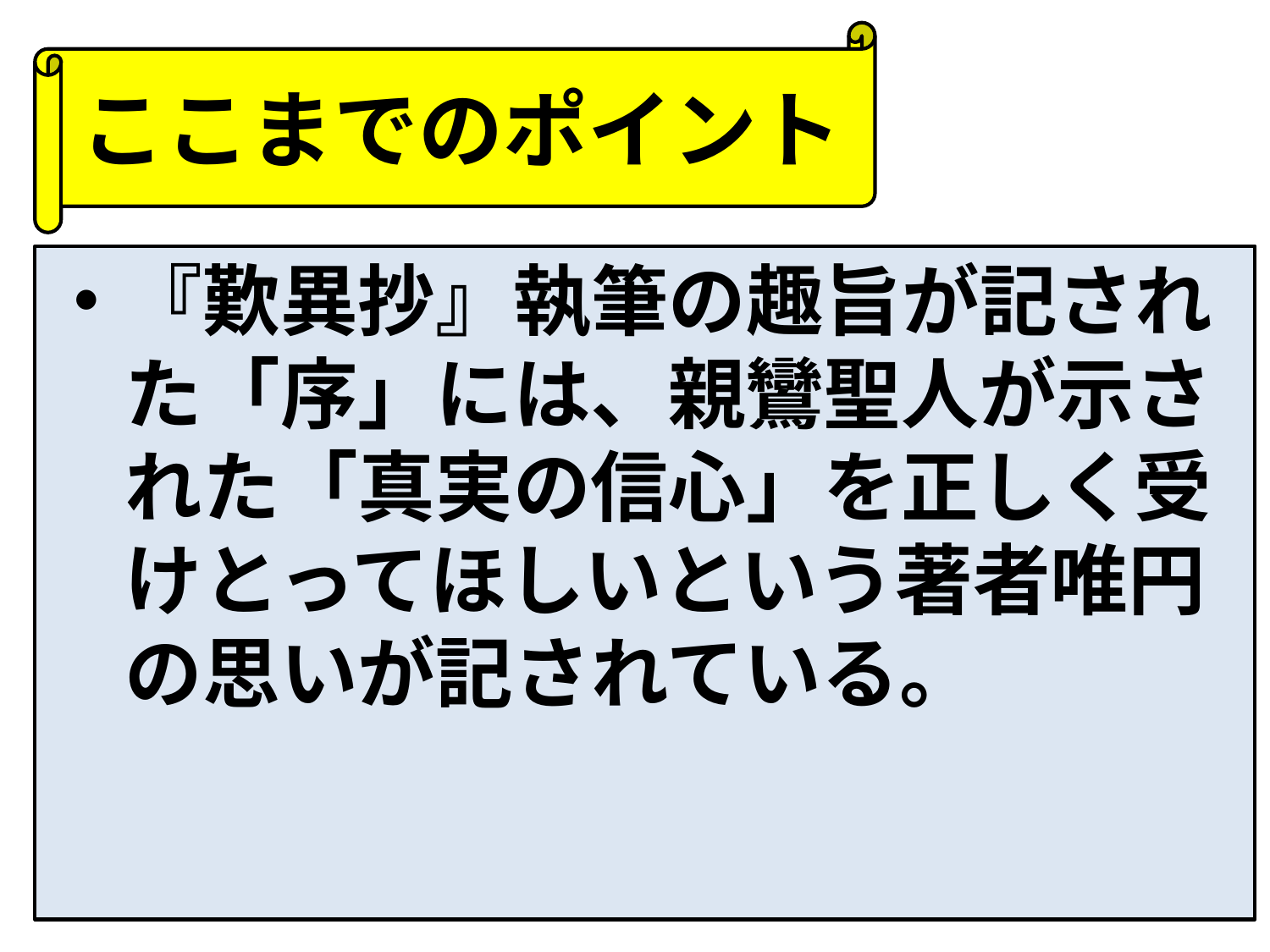

ここまでのポイント
・『歎異抄』執筆の趣旨が記され
　た「序」には、親鸞聖人が示さ
　れた「真実の信心」を正しく受
　けとってほしいという著者唯円
　の思いが記されている。